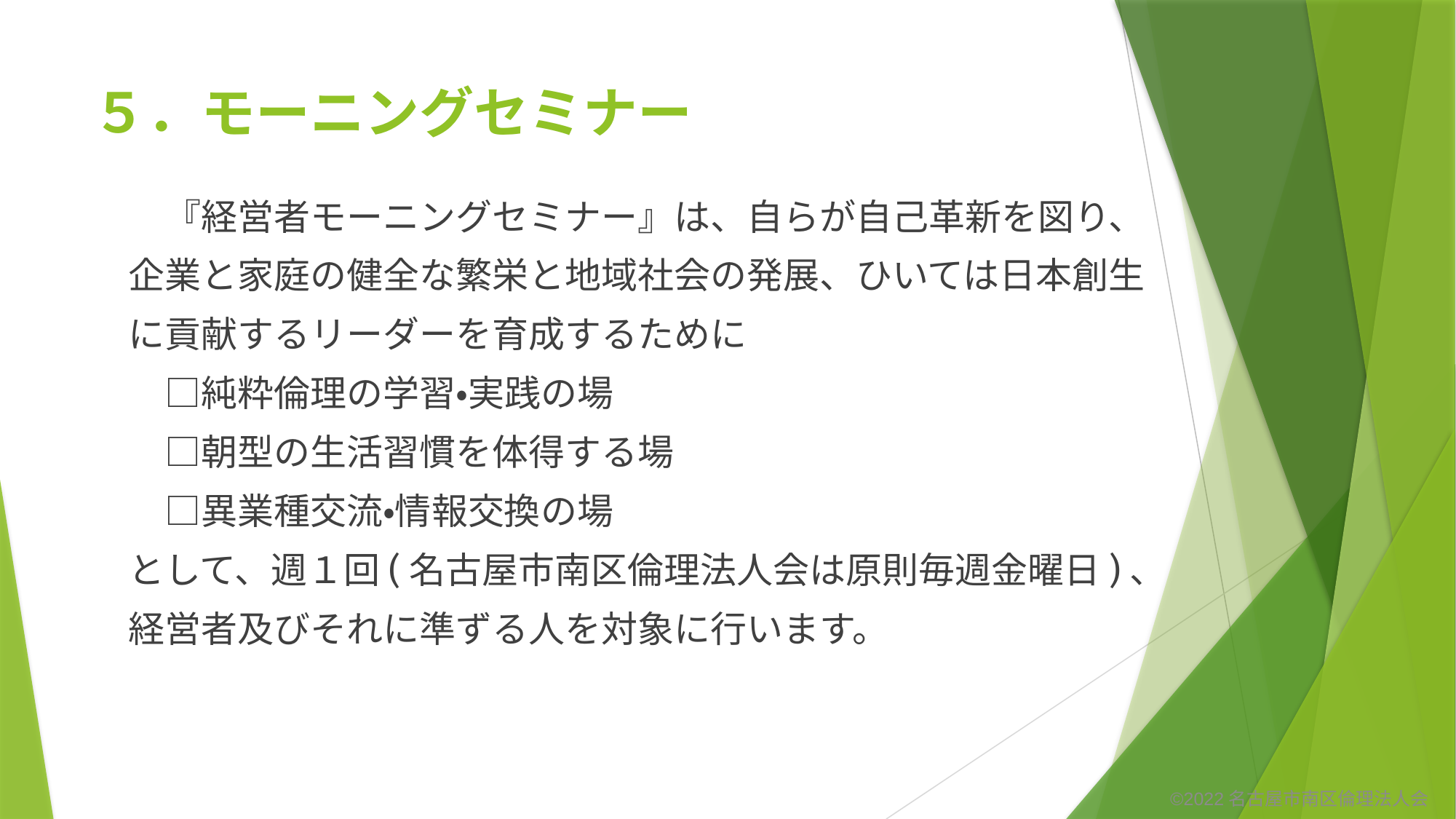

# ５．モーニングセミナー
　　『経営者モーニングセミナー』は、自らが自己革新を図り、
　企業と家庭の健全な繁栄と地域社会の発展、ひいては日本創生
　に貢献するリーダーを育成するために
　　□純粋倫理の学習・実践の場
　　□朝型の生活習慣を体得する場
　　□異業種交流・情報交換の場
　として、週１回(名古屋市南区倫理法人会は原則毎週金曜日)、
　経営者及びそれに準ずる人を対象に行います。

©2022名古屋市南区倫理法人会